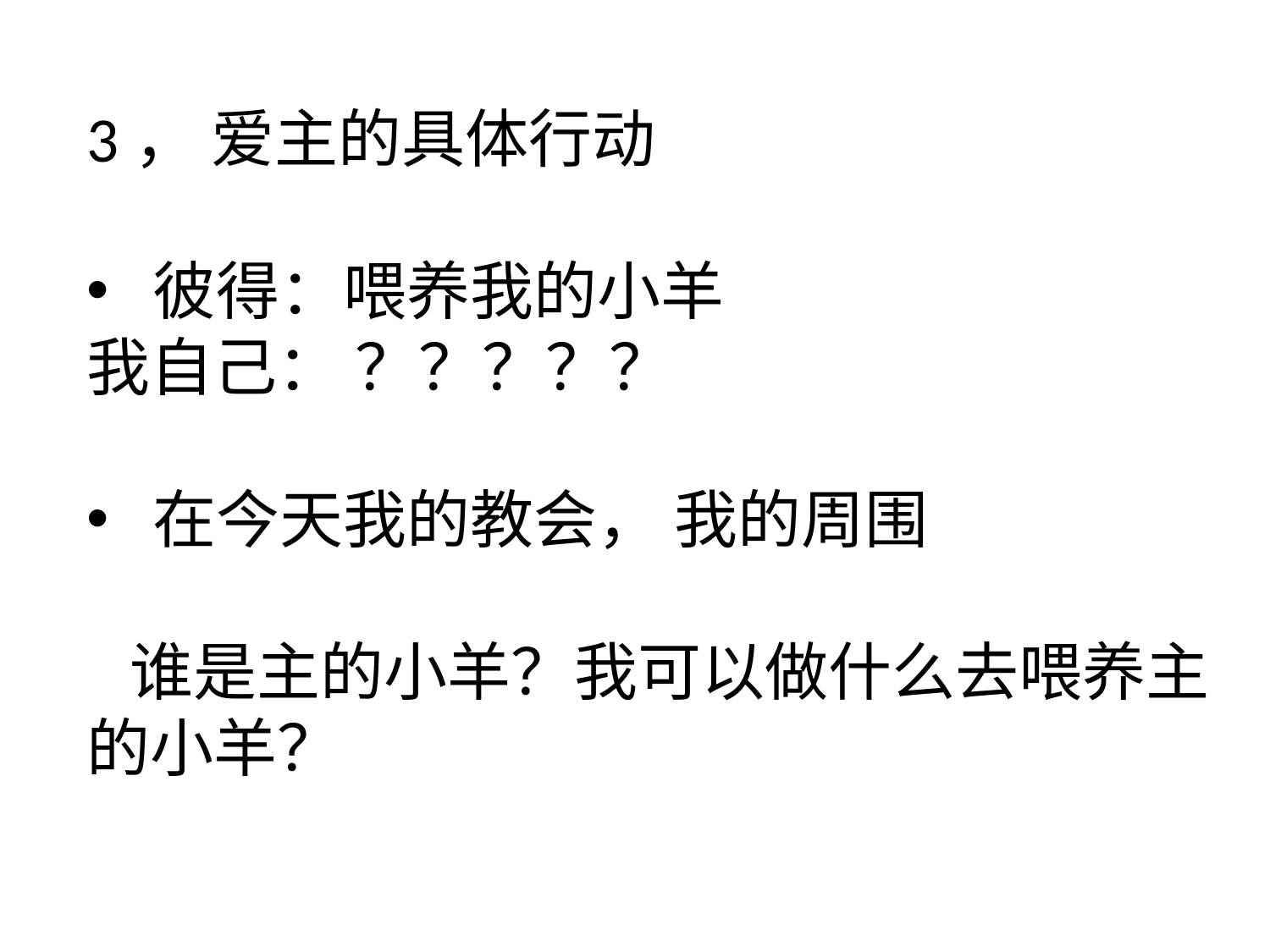

3， 爱主的具体行动
  彼得：喂养我的小羊
我自己： ？？？？？

  在今天我的教会， 我的周围

  谁是主的小羊？我可以做什么去喂养主的小羊？